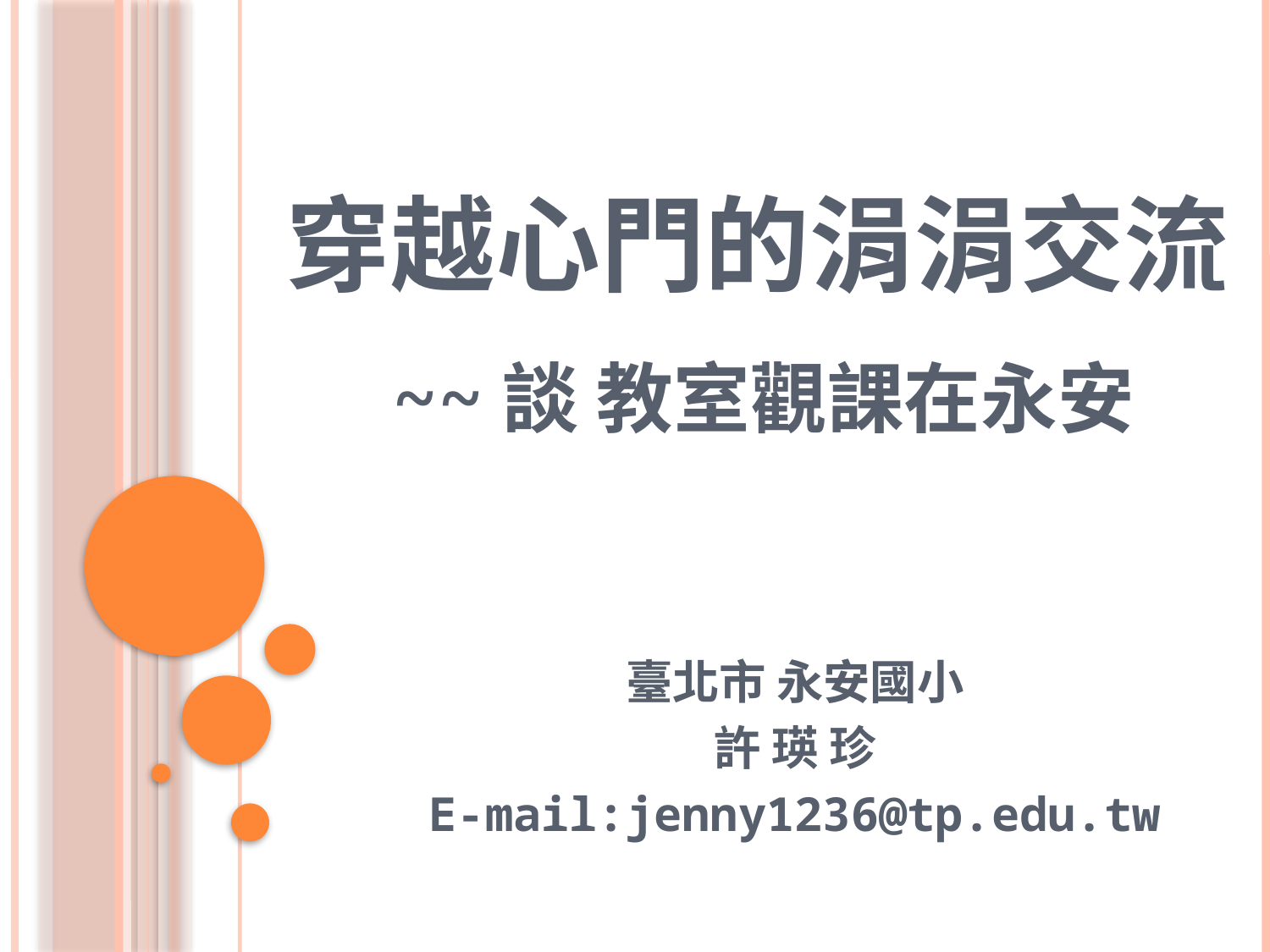

# 穿越心門的涓涓交流 ~~談 教室觀課在永安
臺北市 永安國小
許 瑛 珍
E-mail:jenny1236@tp.edu.tw